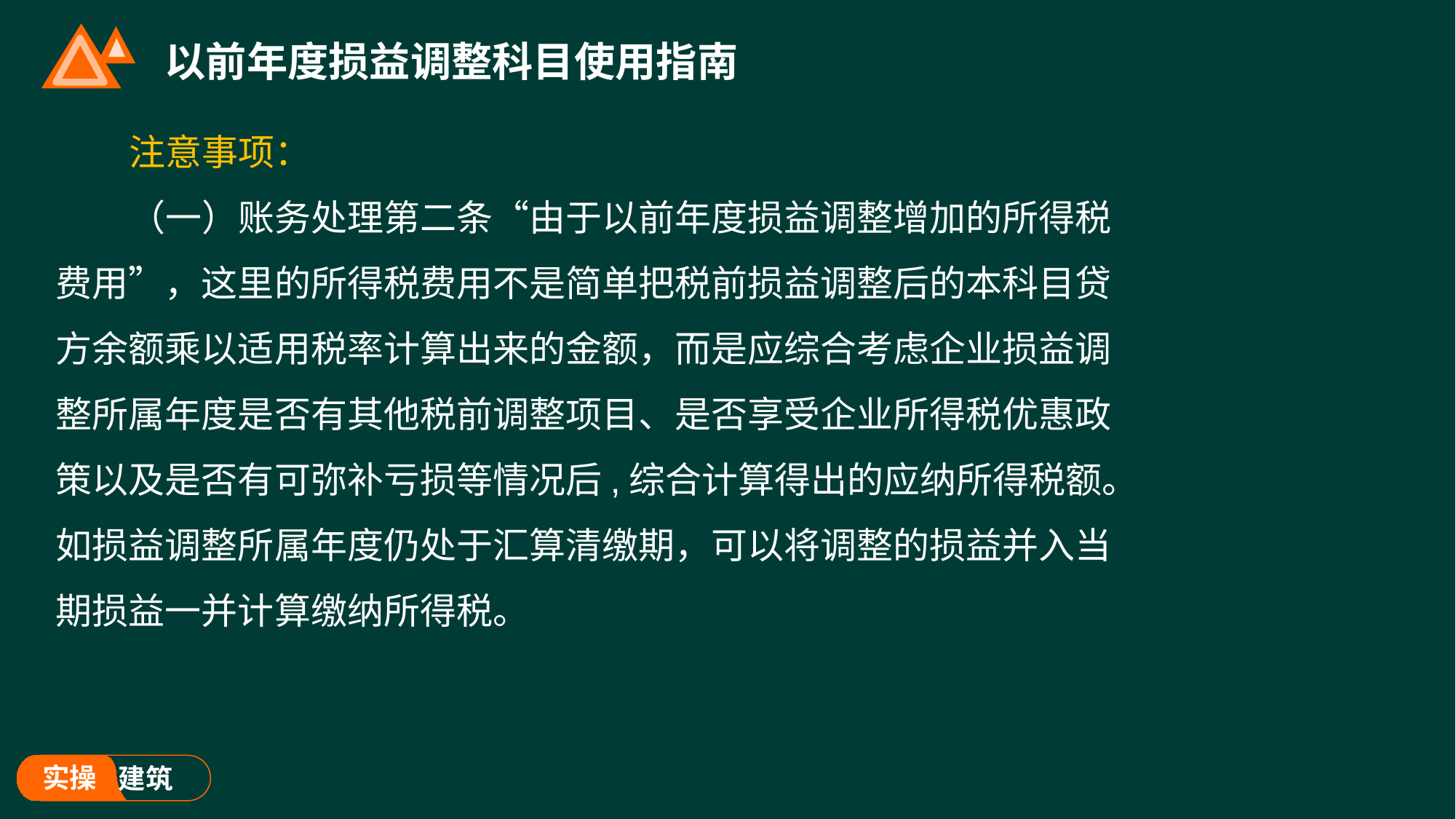

# 以前年度损益调整科目使用指南

注意事项：
（一）账务处理第二条“由于以前年度损益调整增加的所得税费用”，这里的所得税费用不是简单把税前损益调整后的本科目贷方余额乘以适用税率计算出来的金额，而是应综合考虑企业损益调整所属年度是否有其他税前调整项目、是否享受企业所得税优惠政策以及是否有可弥补亏损等情况后,综合计算得出的应纳所得税额。如损益调整所属年度仍处于汇算清缴期，可以将调整的损益并入当期损益一并计算缴纳所得税。